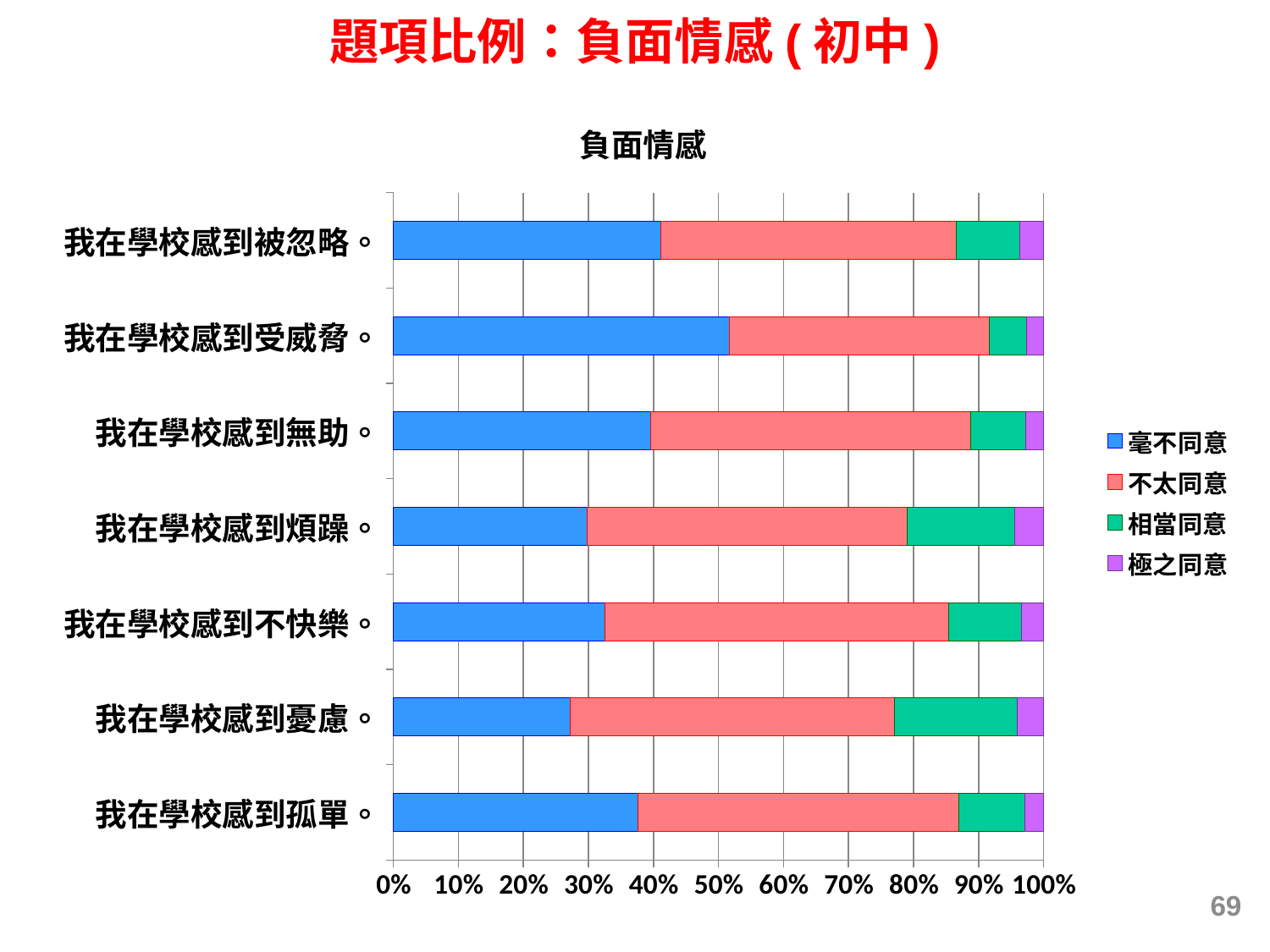

題項比例：負面情感(初中)

### Chart: 負面情感

| Category | 毫不同意 | 不太同意 | 相當同意 | 極之同意 |
|---|---|---|---|---|
| 我在學校感到孤單。 | 0.37543473737403876 | 0.49392110817157636 | 0.10178056538152849 | 0.02886358907285753 |
| 我在學校感到憂慮。 | 0.2718078381795198 | 0.49841600356957066 | 0.18869636350115307 | 0.04107979474975831 |
| 我在學校感到不快樂。 | 0.3254804619569274 | 0.5286790826260817 | 0.11178822515197923 | 0.03405223026501583 |
| 我在學校感到煩躁。 | 0.2973025220080898 | 0.4923120390197492 | 0.16590827980014294 | 0.044477159172019956 |
| 我在學校感到無助。 | 0.3952634395813511 | 0.4931315413891534 | 0.08450285442435773 | 0.027102164605137966 |
| 我在學校感到受威脅。 | 0.5162548377493301 | 0.4001190830604348 | 0.0576064304852635 | 0.02601964870497181 |
| 我在學校感到被忽略。 | 0.4113463569951347 | 0.4540625790421214 | 0.0985999315588226 | 0.03599113240392208 |
69